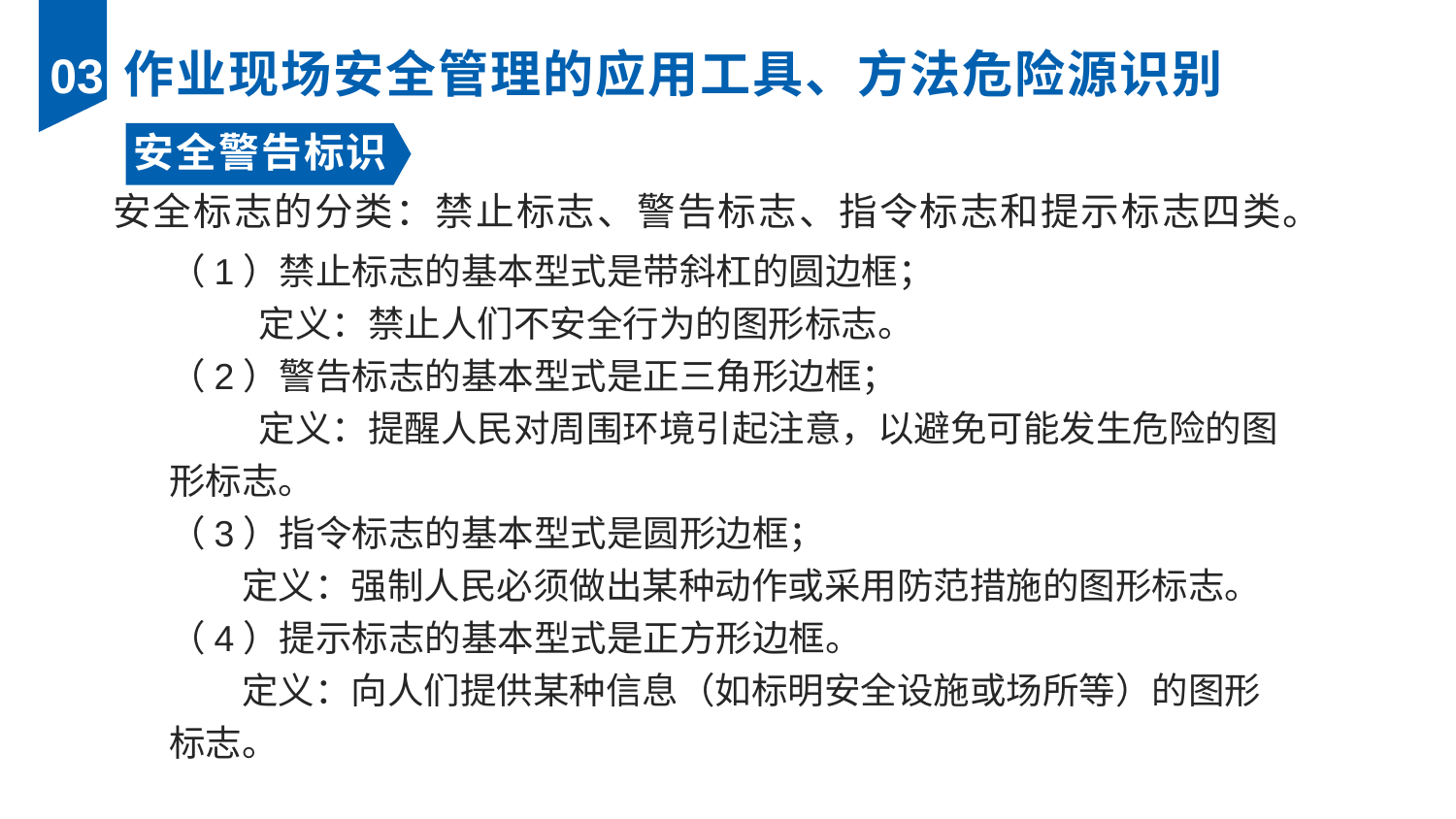

作业现场安全管理的应用工具、方法危险源识别
03
安全警告标识

安全标志的分类：禁止标志、警告标志、指令标志和提示标志四类。
（1）禁止标志的基本型式是带斜杠的圆边框；
 定义：禁止人们不安全行为的图形标志。
（2）警告标志的基本型式是正三角形边框；
 定义：提醒人民对周围环境引起注意，以避免可能发生危险的图形标志。
（3）指令标志的基本型式是圆形边框；
定义：强制人民必须做出某种动作或采用防范措施的图形标志。
（4）提示标志的基本型式是正方形边框。
定义：向人们提供某种信息（如标明安全设施或场所等）的图形标志。